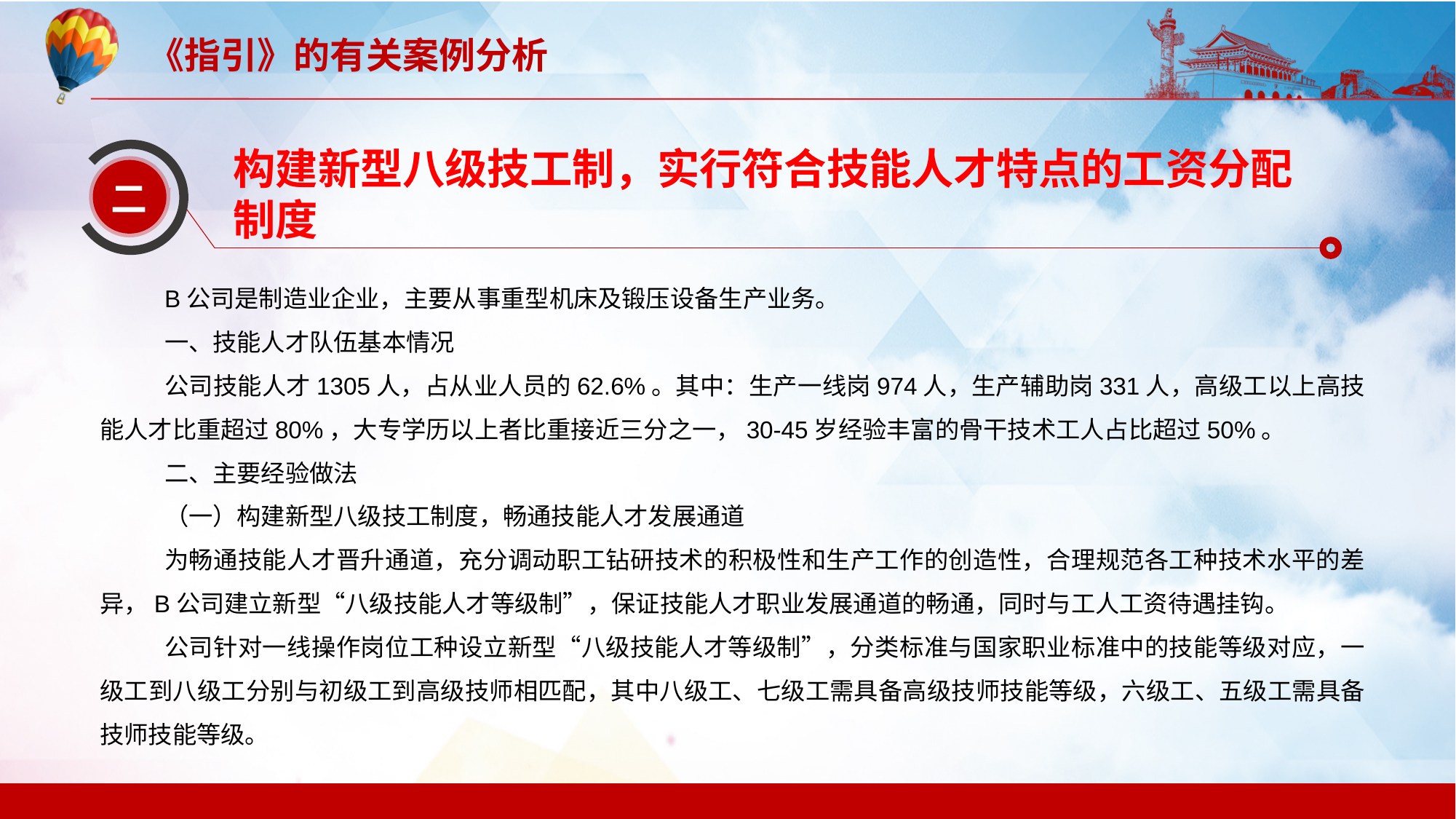

构建新型八级技工制，实行符合技能人才特点的工资分配制度

二

B公司是制造业企业，主要从事重型机床及锻压设备生产业务。
一、技能人才队伍基本情况
公司技能人才1305人，占从业人员的62.6%。其中：生产一线岗974人，生产辅助岗331人，高级工以上高技能人才比重超过80%，大专学历以上者比重接近三分之一，30-45岁经验丰富的骨干技术工人占比超过50%。
二、主要经验做法
（一）构建新型八级技工制度，畅通技能人才发展通道
为畅通技能人才晋升通道，充分调动职工钻研技术的积极性和生产工作的创造性，合理规范各工种技术水平的差异，B公司建立新型“八级技能人才等级制”，保证技能人才职业发展通道的畅通，同时与工人工资待遇挂钩。
公司针对一线操作岗位工种设立新型“八级技能人才等级制”，分类标准与国家职业标准中的技能等级对应，一级工到八级工分别与初级工到高级技师相匹配，其中八级工、七级工需具备高级技师技能等级，六级工、五级工需具备技师技能等级。